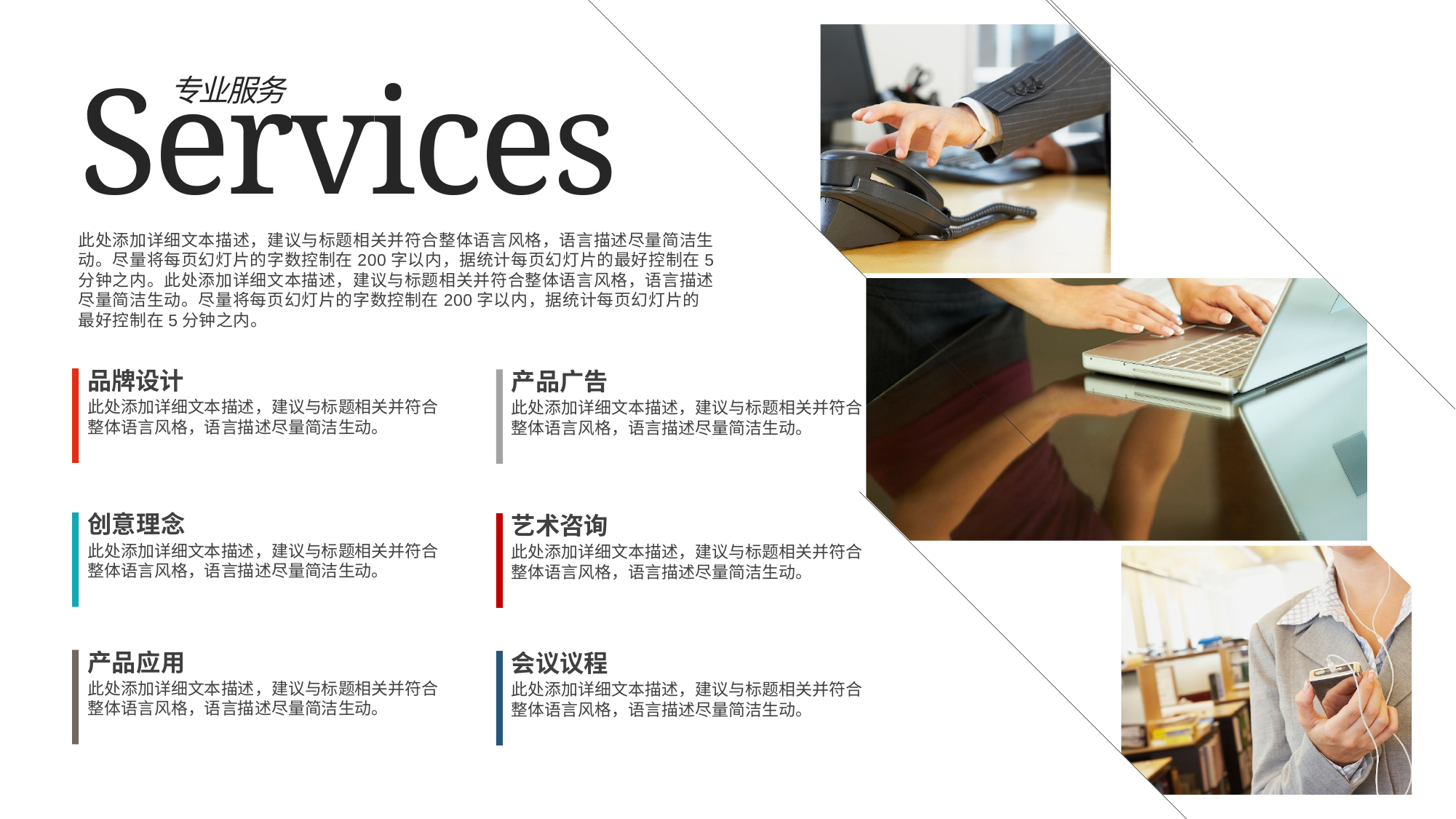

Services
专业服务
此处添加详细文本描述，建议与标题相关并符合整体语言风格，语言描述尽量简洁生动。尽量将每页幻灯片的字数控制在200字以内，据统计每页幻灯片的最好控制在5分钟之内。此处添加详细文本描述，建议与标题相关并符合整体语言风格，语言描述尽量简洁生动。尽量将每页幻灯片的字数控制在200字以内，据统计每页幻灯片的最好控制在5分钟之内。

品牌设计
产品广告

此处添加详细文本描述，建议与标题相关并符合整体语言风格，语言描述尽量简洁生动。
此处添加详细文本描述，建议与标题相关并符合整体语言风格，语言描述尽量简洁生动。
创意理念
艺术咨询

此处添加详细文本描述，建议与标题相关并符合整体语言风格，语言描述尽量简洁生动。
此处添加详细文本描述，建议与标题相关并符合整体语言风格，语言描述尽量简洁生动。

产品应用
会议议程

此处添加详细文本描述，建议与标题相关并符合整体语言风格，语言描述尽量简洁生动。
此处添加详细文本描述，建议与标题相关并符合整体语言风格，语言描述尽量简洁生动。